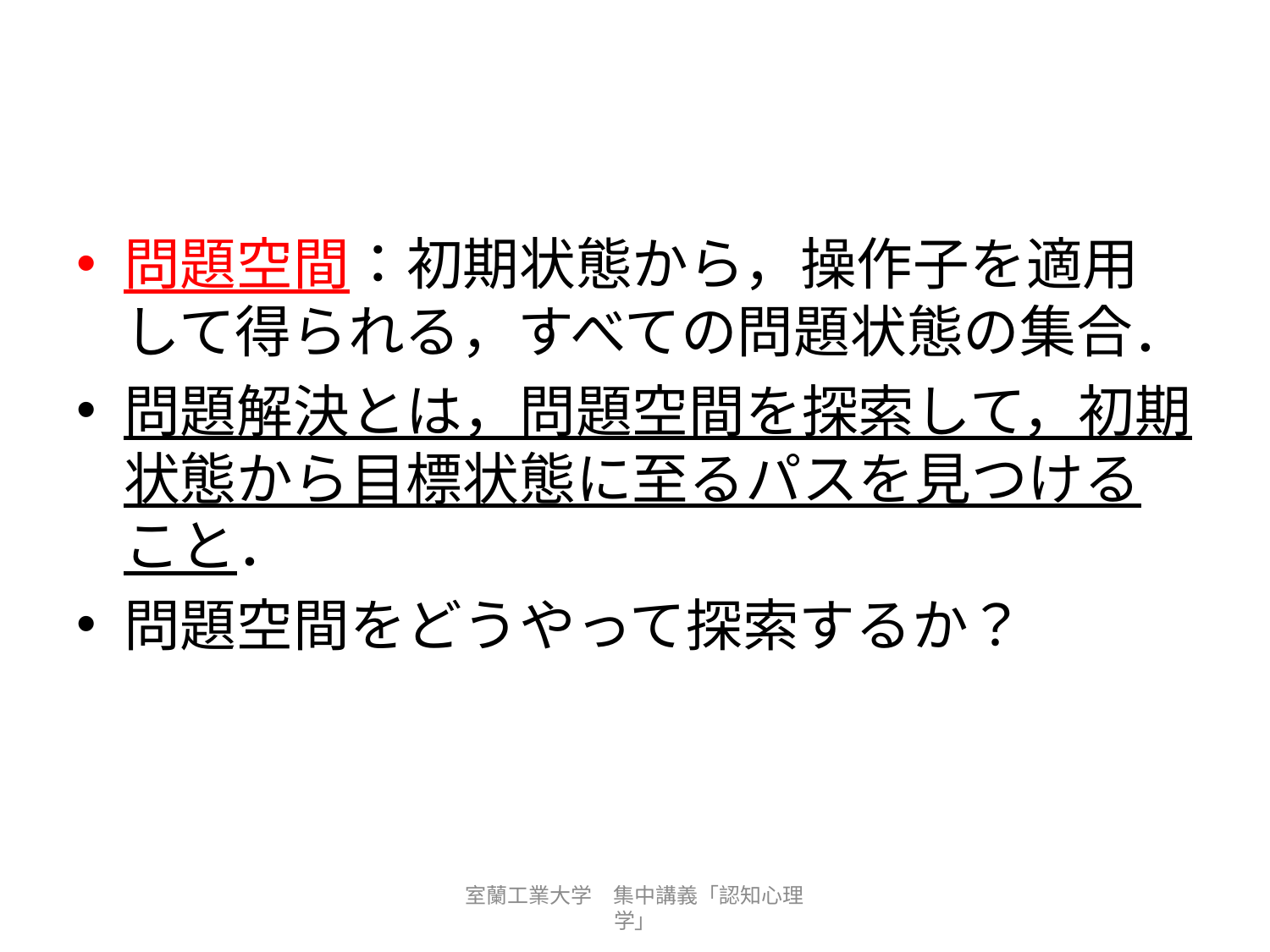

#
問題空間：初期状態から，操作子を適用して得られる，すべての問題状態の集合．
問題解決とは，問題空間を探索して，初期状態から目標状態に至るパスを見つけること．
問題空間をどうやって探索するか？
室蘭工業大学　集中講義「認知心理学」